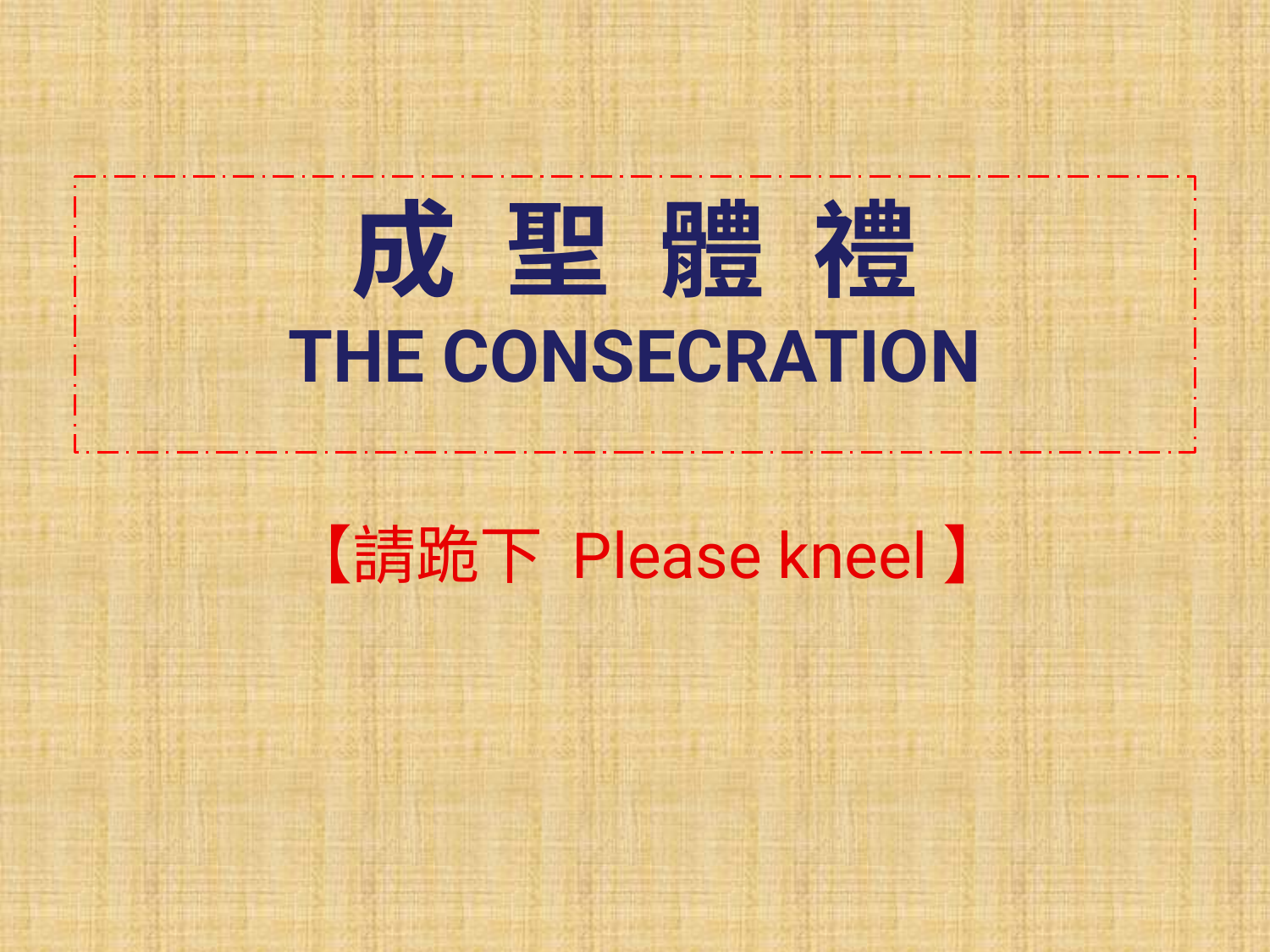

# 成  聖  體  禮
THE CONSECRATION
【請跪下 Please kneel】